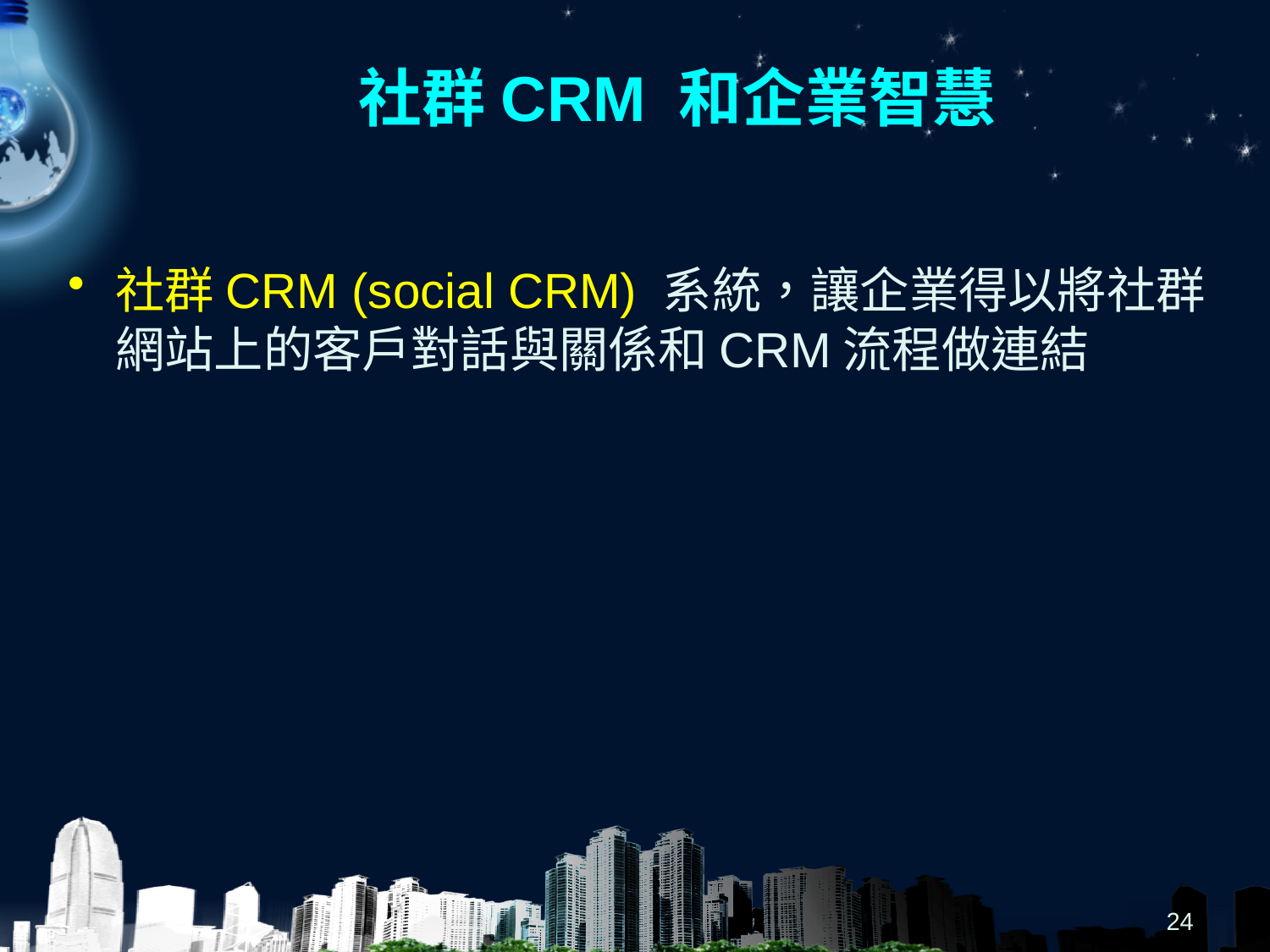

# 社群CRM 和企業智慧

社群CRM (social CRM) 系統，讓企業得以將社群網站上的客戶對話與關係和CRM流程做連結

24